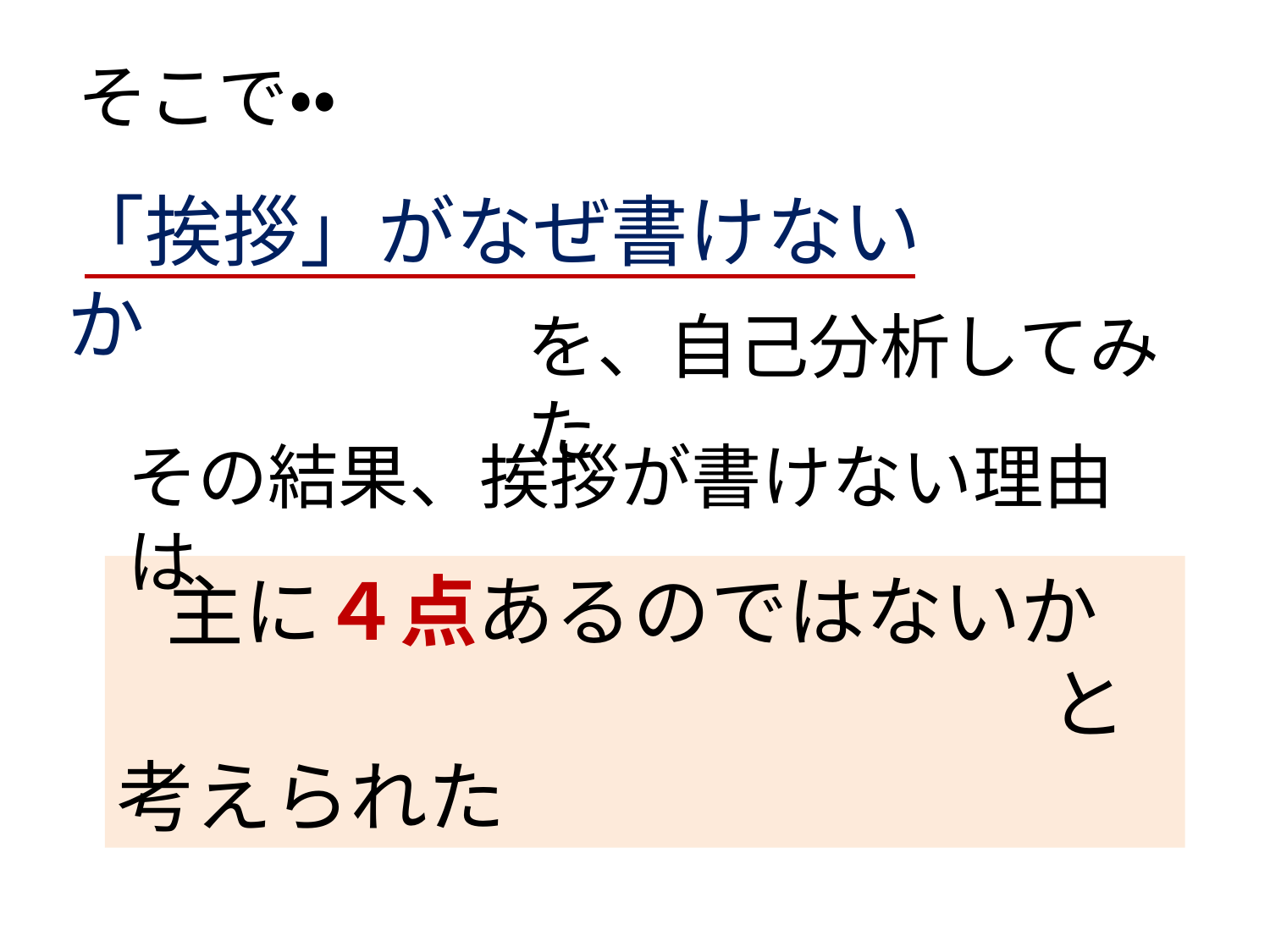

そこで・・
「挨拶」がなぜ書けないか
を、自己分析してみた
その結果、挨拶が書けない理由は
　主に４点あるのではないか
　　　　　　　　　　　　と考えられた